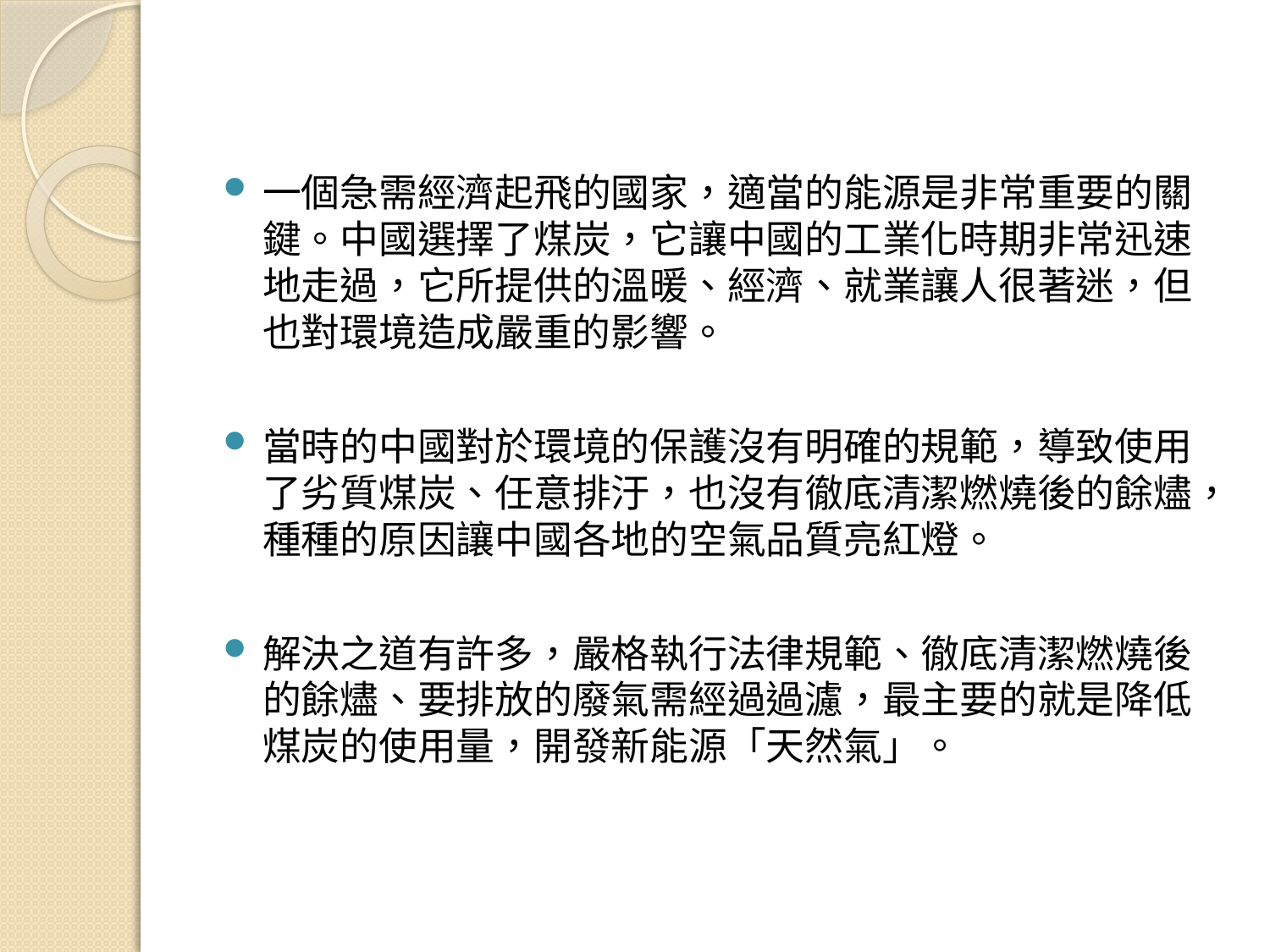

一個急需經濟起飛的國家，適當的能源是非常重要的關鍵。中國選擇了煤炭，它讓中國的工業化時期非常迅速地走過，它所提供的溫暖、經濟、就業讓人很著迷，但也對環境造成嚴重的影響。

當時的中國對於環境的保護沒有明確的規範，導致使用了劣質煤炭、任意排汙，也沒有徹底清潔燃燒後的餘燼，種種的原因讓中國各地的空氣品質亮紅燈。

解決之道有許多，嚴格執行法律規範、徹底清潔燃燒後的餘燼、要排放的廢氣需經過過濾，最主要的就是降低煤炭的使用量，開發新能源「天然氣」。